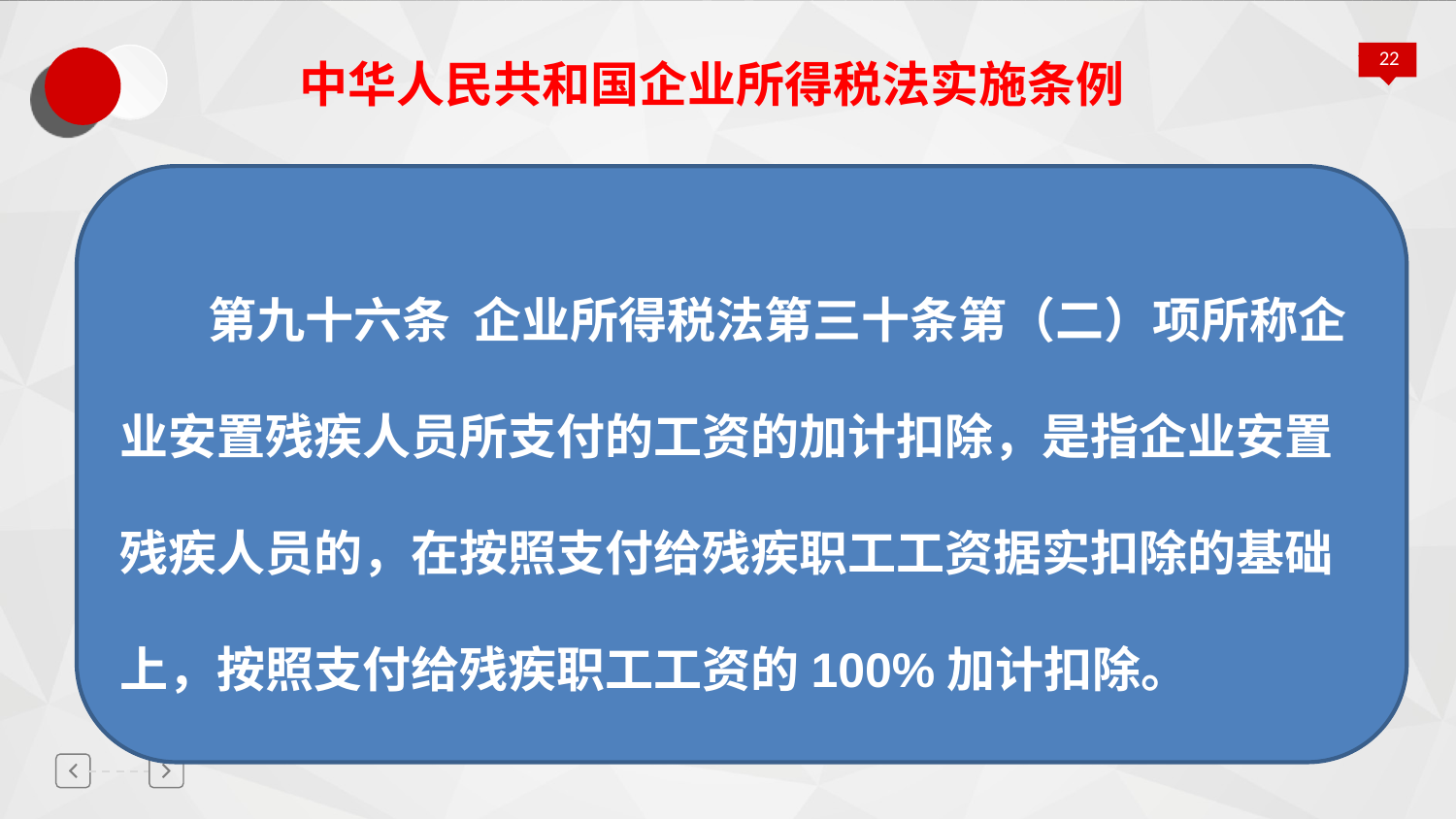

# 中华人民共和国企业所得税法实施条例
       第九十六条  企业所得税法第三十条第（二）项所称企业安置残疾人员所支付的工资的加计扣除，是指企业安置残疾人员的，在按照支付给残疾职工工资据实扣除的基础上，按照支付给残疾职工工资的100%加计扣除。